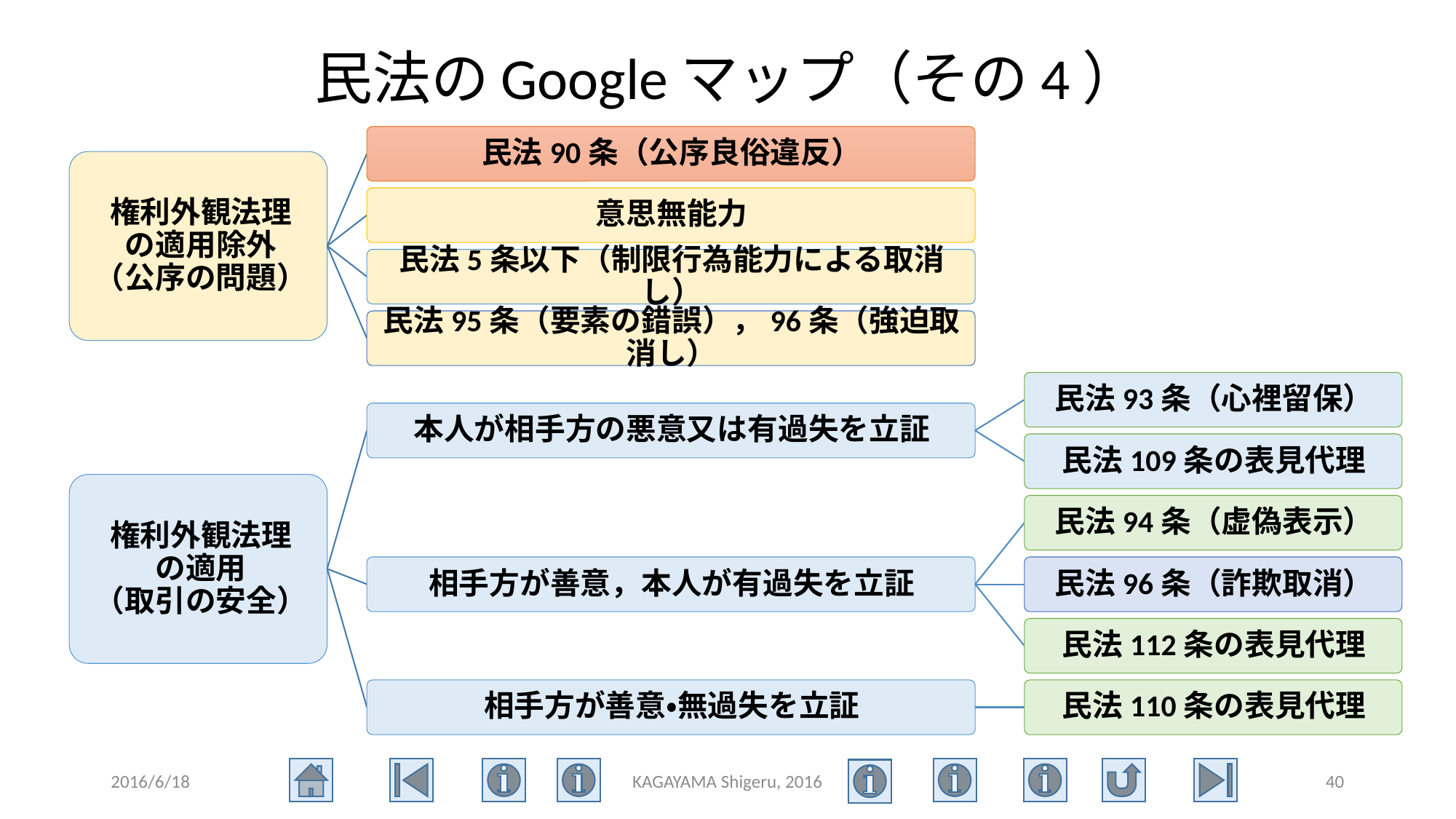

# 民法のGoogleマップ（その4）
権利外観法理
の適用除外
（公序の問題）

民法90条（公序良俗違反）

意思無能力

民法5条以下（制限行為能力による取消し）

民法95条（要素の錯誤），96条（強迫取消し）
権利外観法理
の適用
（取引の安全）

本人が相手方の悪意又は有過失を立証

民法93条（心裡留保）

民法109条の表見代理

相手方が善意，本人が有過失を立証

民法94条（虚偽表示）

民法96条（詐欺取消）

民法112条の表見代理

相手方が善意・無過失を立証

民法110条の表見代理
2016/6/18
KAGAYAMA Shigeru, 2016
40